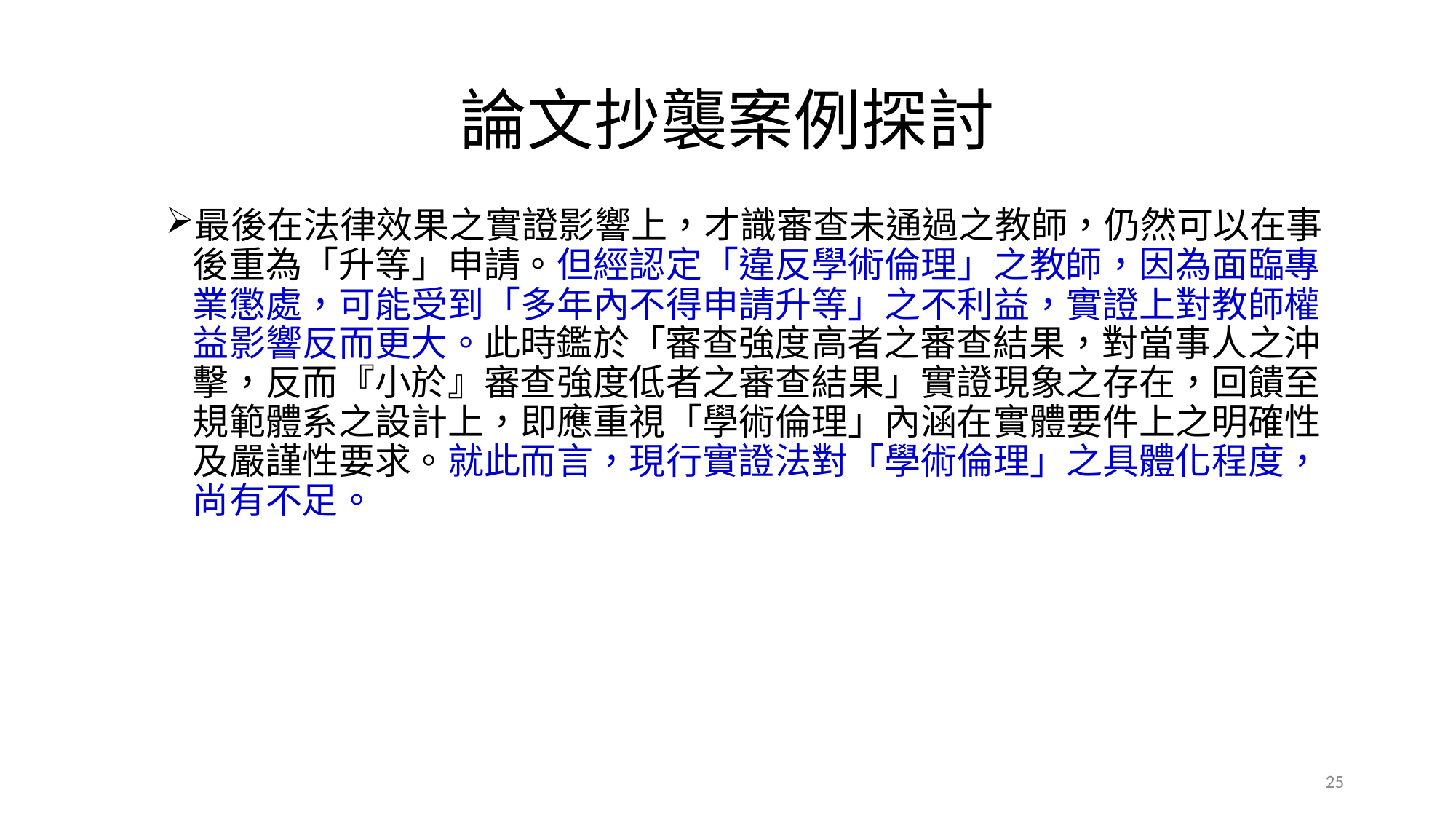

# 論文抄襲案例探討
最後在法律效果之實證影響上，才識審查未通過之教師，仍然可以在事後重為「升等」申請。但經認定「違反學術倫理」之教師，因為面臨專業懲處，可能受到「多年內不得申請升等」之不利益，實證上對教師權益影響反而更大。此時鑑於「審查強度高者之審查結果，對當事人之沖擊，反而『小於』審查強度低者之審查結果」實證現象之存在，回饋至規範體系之設計上，即應重視「學術倫理」內涵在實體要件上之明確性及嚴謹性要求。就此而言，現行實證法對「學術倫理」之具體化程度，尚有不足。

25